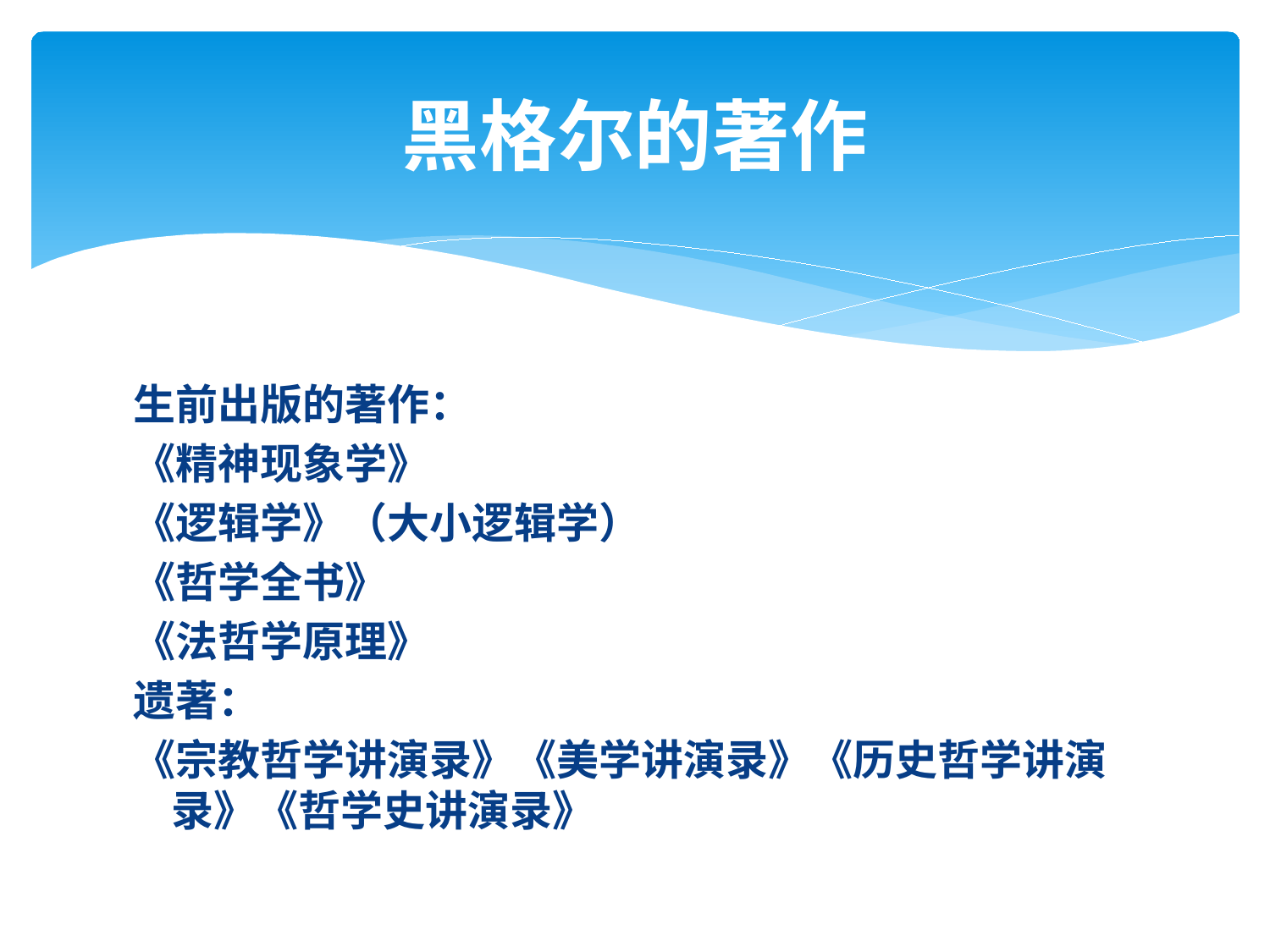

# 黑格尔的著作
生前出版的著作：
《精神现象学》
《逻辑学》（大小逻辑学）
《哲学全书》
《法哲学原理》
遗著：
《宗教哲学讲演录》《美学讲演录》《历史哲学讲演录》《哲学史讲演录》